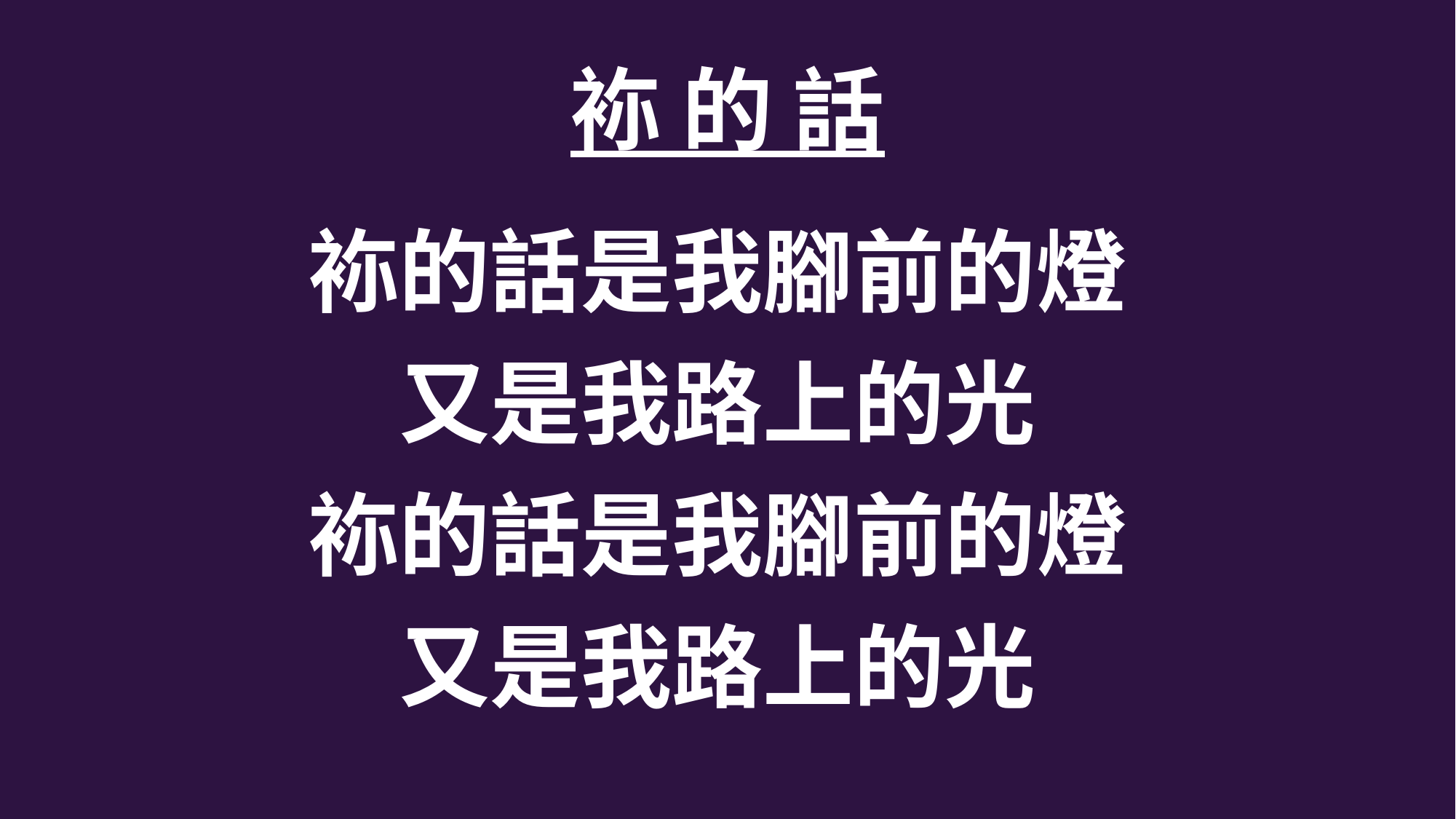

袮 的 話

袮的話是我腳前的燈
又是我路上的光
袮的話是我腳前的燈
又是我路上的光